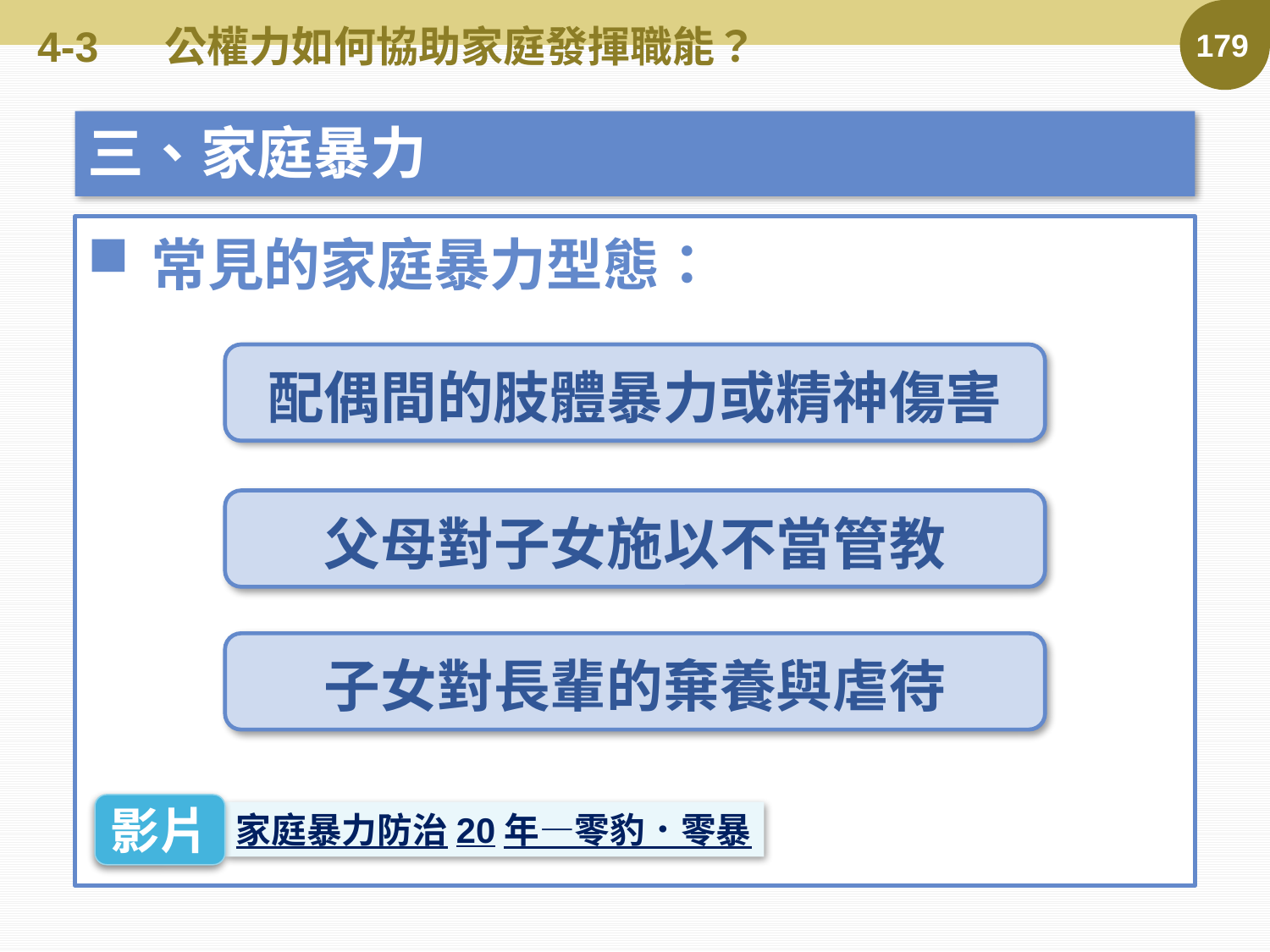

# 4-3	公權力如何協助家庭發揮職能？
179
三、家庭暴力
常見的家庭暴力型態：
配偶間的肢體暴力或精神傷害
父母對子女施以不當管教
子女對長輩的棄養與虐待
影片
家庭暴力防治20年—零豹．零暴